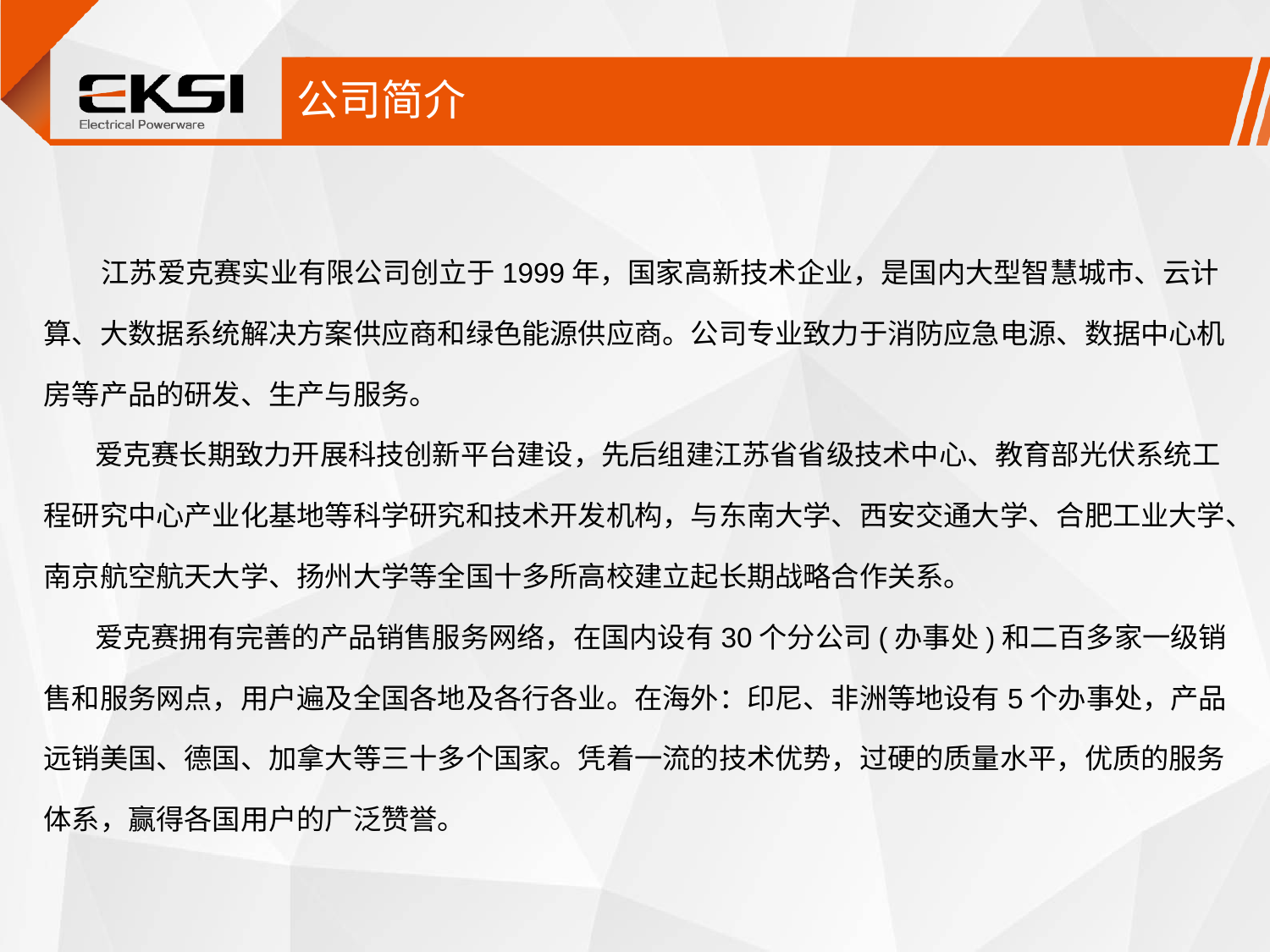

# 公司简介
        江苏爱克赛实业有限公司创立于1999年，国家高新技术企业，是国内大型智慧城市、云计算、大数据系统解决方案供应商和绿色能源供应商。公司专业致力于消防应急电源、数据中心机房等产品的研发、生产与服务。
       爱克赛长期致力开展科技创新平台建设，先后组建江苏省省级技术中心、教育部光伏系统工程研究中心产业化基地等科学研究和技术开发机构，与东南大学、西安交通大学、合肥工业大学、南京航空航天大学、扬州大学等全国十多所高校建立起长期战略合作关系。
       爱克赛拥有完善的产品销售服务网络，在国内设有30个分公司(办事处)和二百多家一级销售和服务网点，用户遍及全国各地及各行各业。在海外：印尼、非洲等地设有5个办事处，产品远销美国、德国、加拿大等三十多个国家。凭着一流的技术优势，过硬的质量水平，优质的服务体系，赢得各国用户的广泛赞誉。